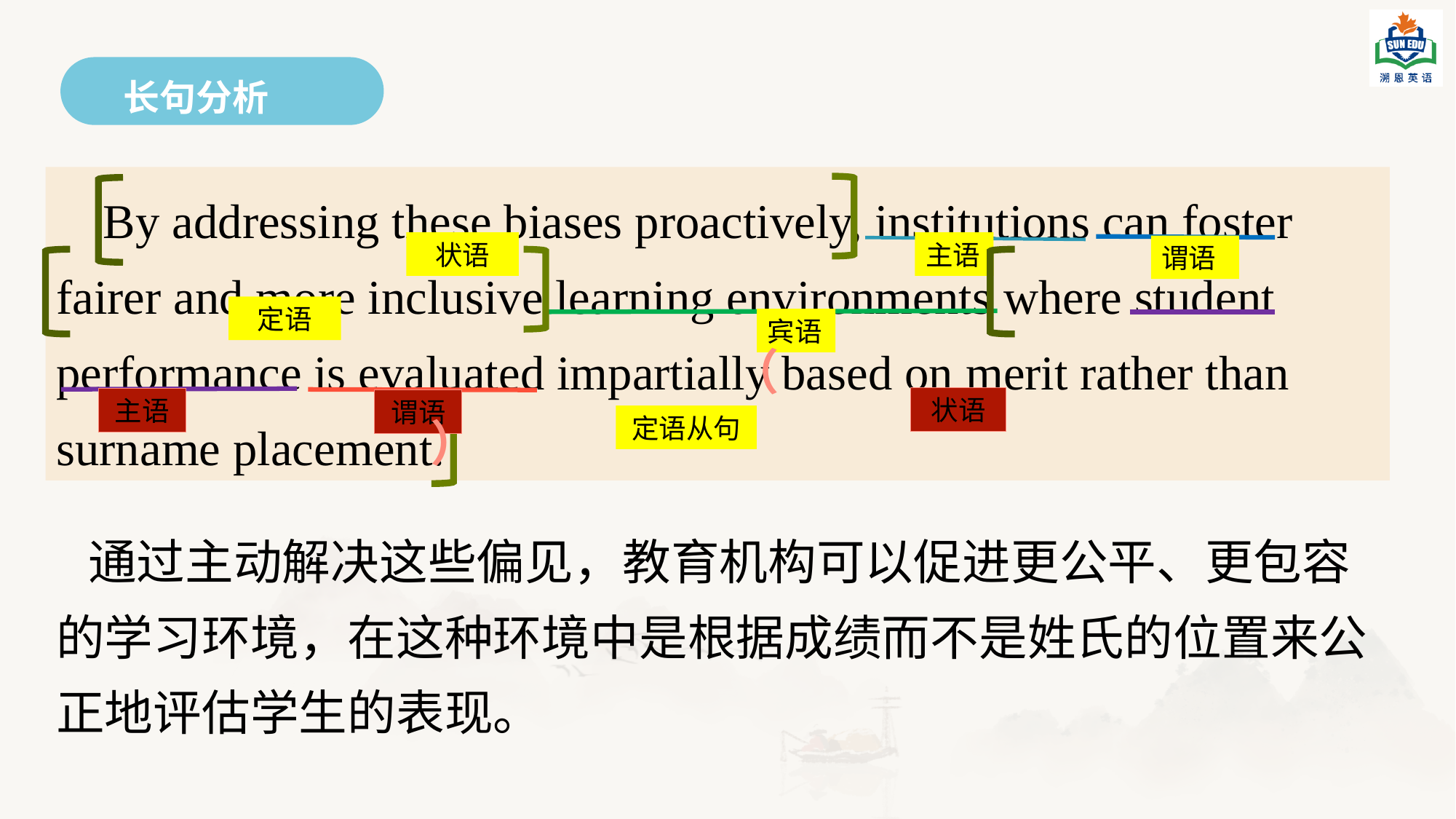

#

长句分析

 By addressing these biases proactively, institutions can foster fairer and more inclusive learning environments where student performance is evaluated impartially based on merit rather than surname placement.

状语
主语
谓语

定语
宾语
（
状语
主语
谓语

定语从句
）
通过主动解决这些偏见，教育机构可以促进更公平、更包容的学习环境，在这种环境中是根据成绩而不是姓氏的位置来公正地评估学生的表现。